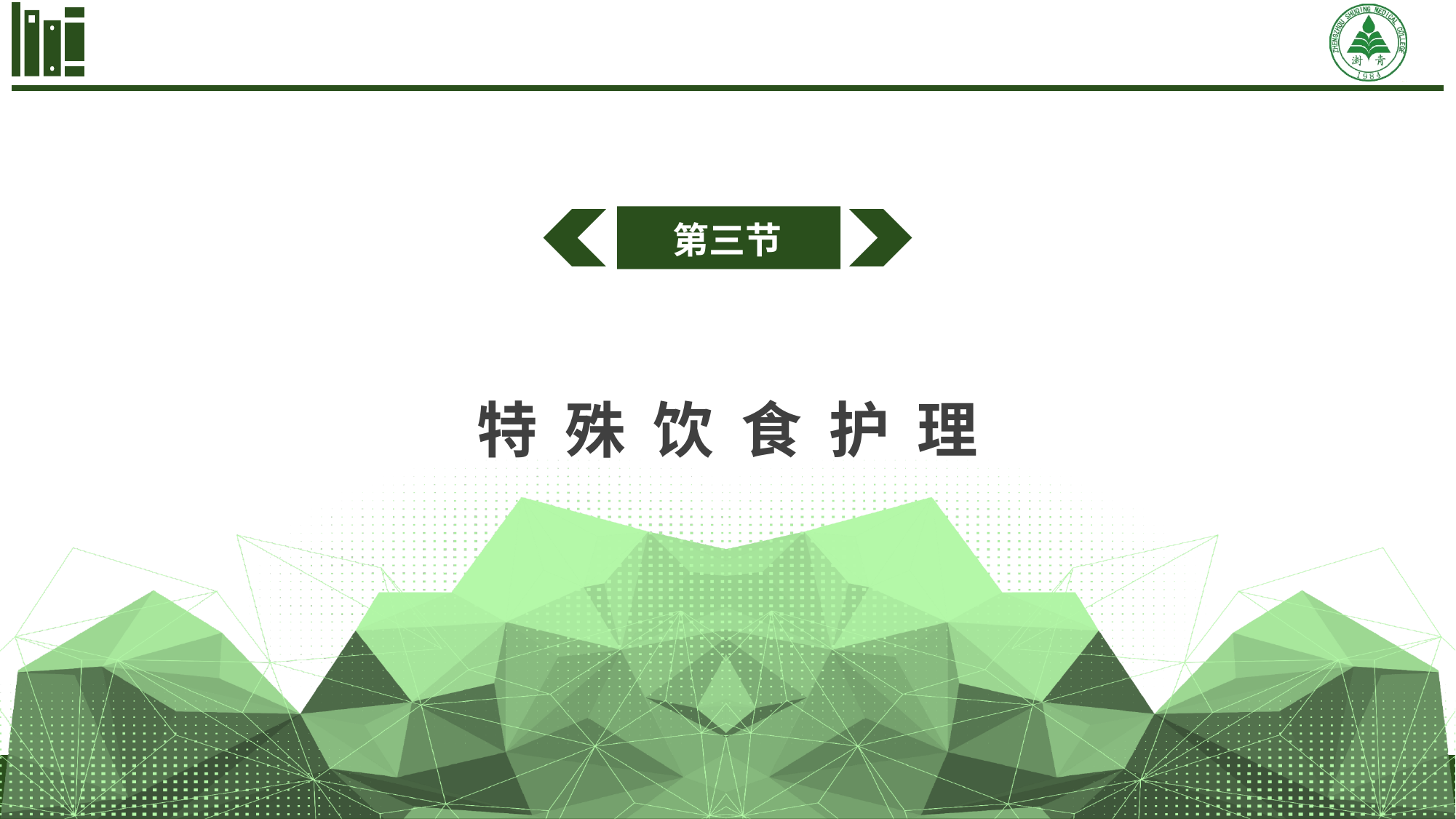

第三节
特  殊  饮  食  护  理